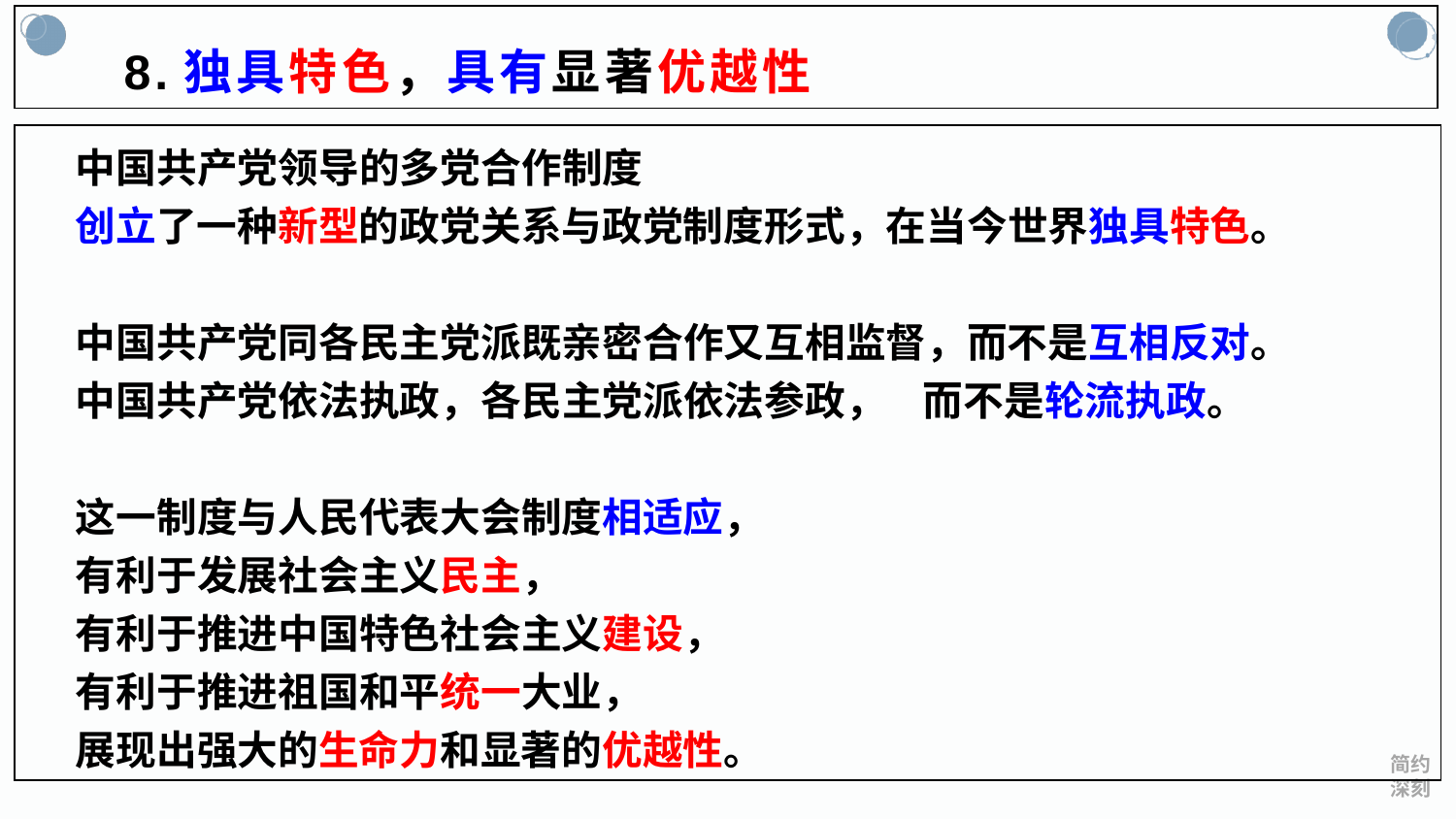

8.独具特色，具有显著优越性
    中国共产党领导的多党合作制度
    创立了一种新型的政党关系与政党制度形式，在当今世界独具特色。

    中国共产党同各民主党派既亲密合作又互相监督，而不是互相反对。
    中国共产党依法执政，各民主党派依法参政，    而不是轮流执政。

    这一制度与人民代表大会制度相适应，
    有利于发展社会主义民主，
    有利于推进中国特色社会主义建设，
    有利于推进祖国和平统一大业，
    展现出强大的生命力和显著的优越性。